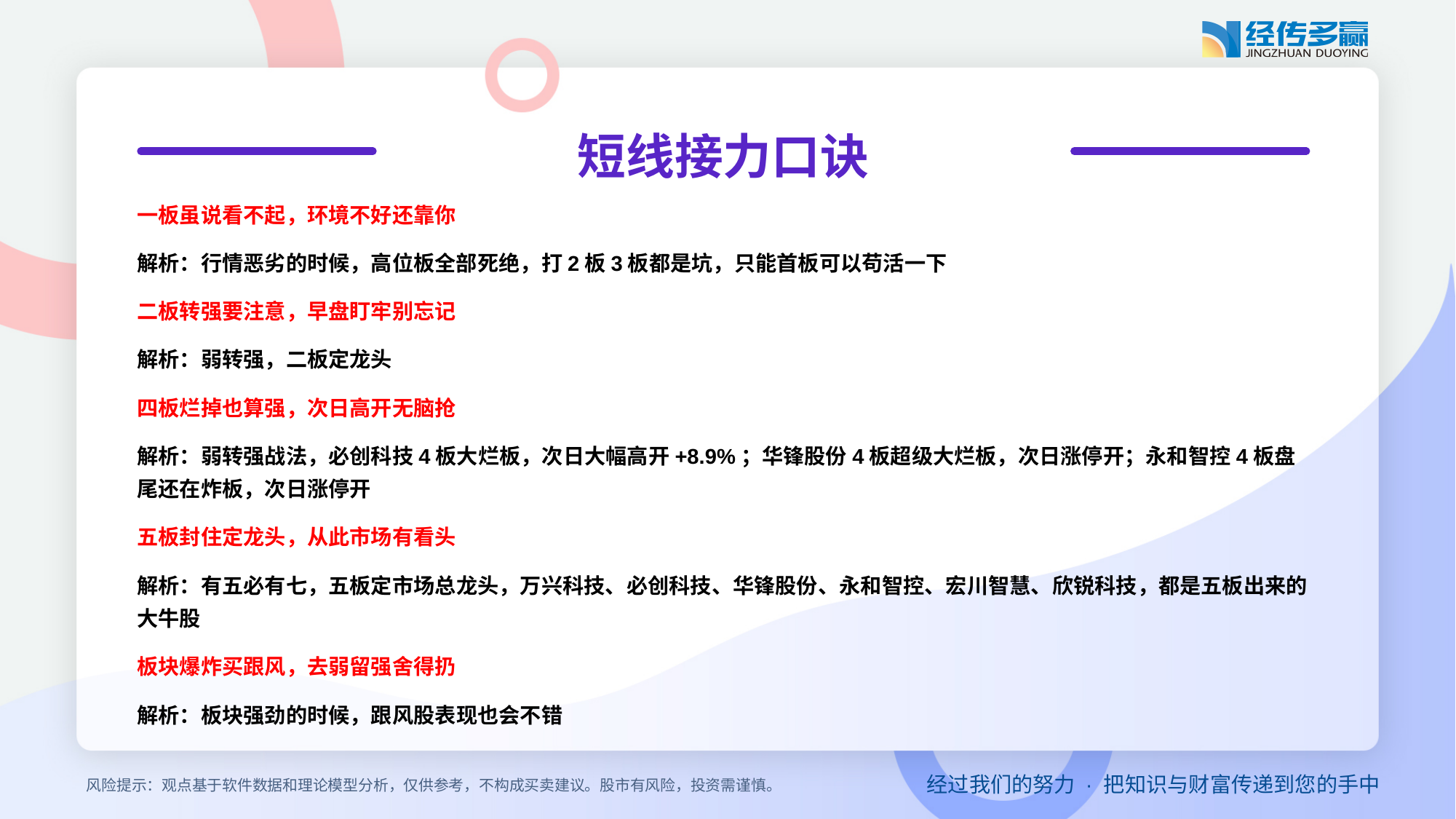

短线接力口诀
一板虽说看不起，环境不好还靠你
解析：行情恶劣的时候，高位板全部死绝，打2板3板都是坑，只能首板可以苟活一下
二板转强要注意，早盘盯牢别忘记
解析：弱转强，二板定龙头
四板烂掉也算强，次日高开无脑抢
解析：弱转强战法，必创科技4板大烂板，次日大幅高开+8.9%；华锋股份4板超级大烂板，次日涨停开；永和智控4板盘尾还在炸板，次日涨停开
五板封住定龙头，从此市场有看头
解析：有五必有七，五板定市场总龙头，万兴科技、必创科技、华锋股份、永和智控、宏川智慧、欣锐科技，都是五板出来的大牛股
板块爆炸买跟风，去弱留强舍得扔
解析：板块强劲的时候，跟风股表现也会不错

风险提示：观点基于软件数据和理论模型分析，仅供参考，不构成买卖建议。股市有风险，投资需谨慎。